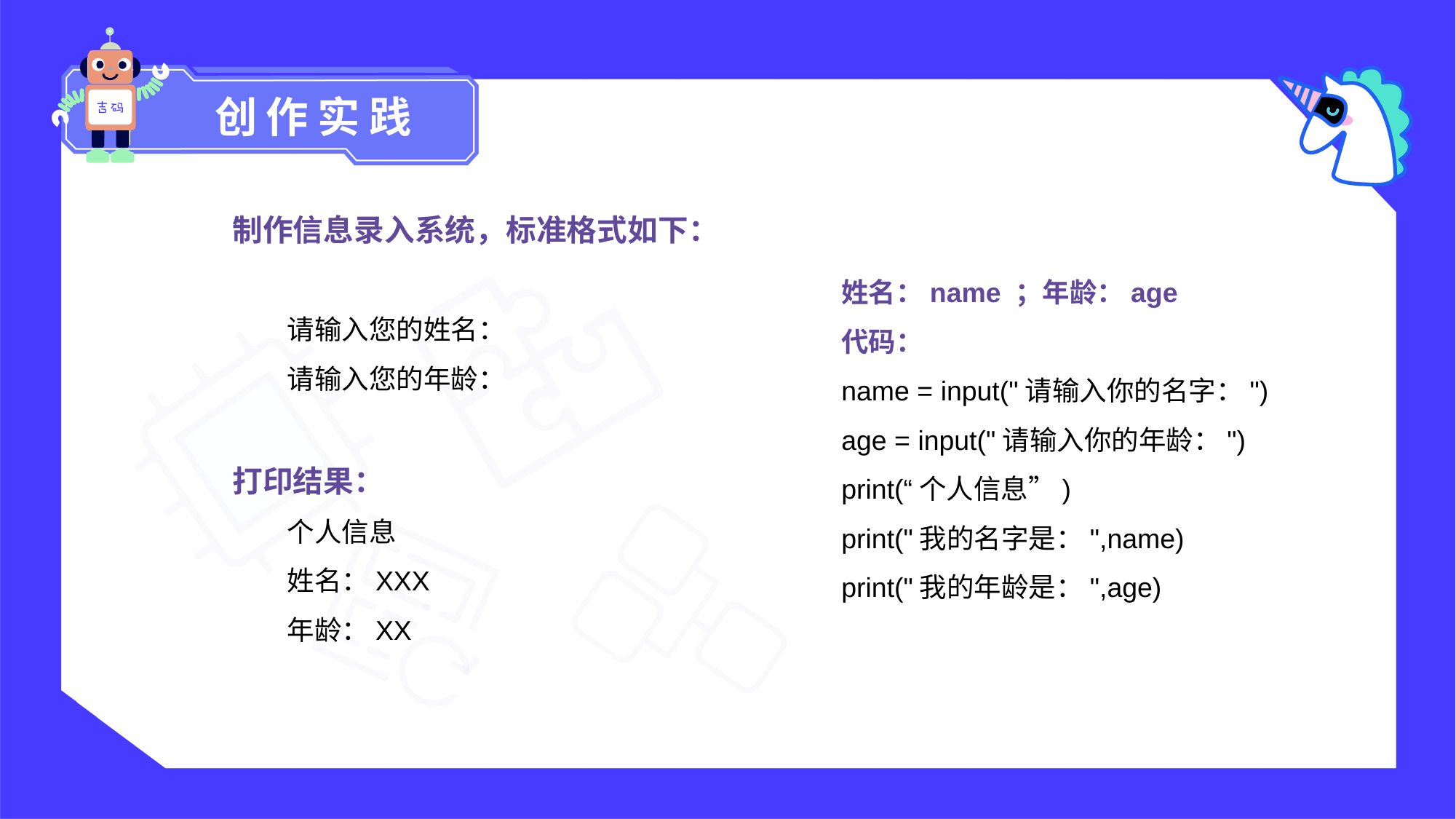

创作实践
制作信息录入系统，标准格式如下：

请输入您的姓名：
请输入您的年龄：

打印结果：
个人信息
姓名：XXX
年龄：XX
姓名：name ；年龄：age
代码：
name = input("请输入你的名字：")
age = input("请输入你的年龄：")
print(“个人信息”)
print("我的名字是：",name)
print("我的年龄是：",age)